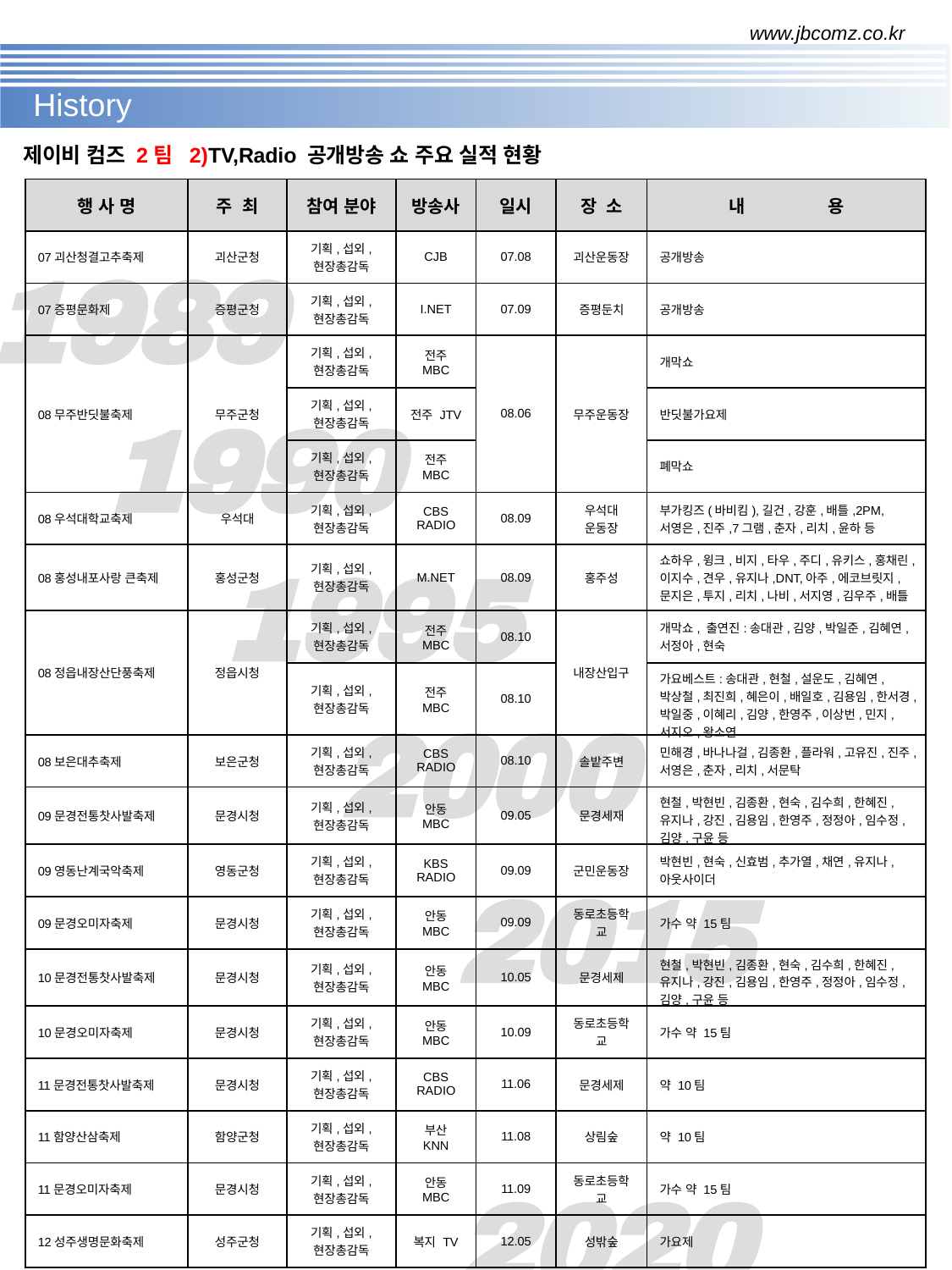

www.jbcomz.co.kr

History
제이비 컴즈 2팀  2)TV,Radio 공개방송 쇼 주요 실적 현황
| 행 사 명 | 주 최 | 참여 분야 | 방송사 | 일시 | 장 소 | 내 용 |
| --- | --- | --- | --- | --- | --- | --- |
| 07괴산청결고추축제 | 괴산군청 | 기획,섭외, 현장총감독 | CJB | 07.08 | 괴산운동장 | 공개방송 |
| 07증평문화제 | 증평군청 | 기획,섭외, 현장총감독 | I.NET | 07.09 | 증평둔치 | 공개방송 |
| 08무주반딧불축제 | 무주군청 | 기획,섭외, 현장총감독 | 전주 MBC | 08.06 | 무주운동장 | 개막쇼 |
|  |  | 기획,섭외, 현장총감독 | 전주 JTV |  |  | 반딧불가요제 |
|  |  | 기획,섭외, 현장총감독 | 전주 MBC |  |  | 폐막쇼 |
| 08우석대학교축제 | 우석대 | 기획,섭외, 현장총감독 | CBS RADIO | 08.09 | 우석대 운동장 | 부가킹즈(바비킴),길건,강훈,배틀,2PM,서영은,진주,7그램,춘자,리치,윤하 등 |
| 08홍성내포사랑 큰축제 | 홍성군청 | 기획,섭외, 현장총감독 | M.NET | 08.09 | 홍주성 | 쇼하우,윙크,비지,타우,주디,유키스,홍채린,이지수,견우,유지나,DNT,아주,에코브릿지,문지은,투지,리치,나비,서지영,김우주,배틀 |
| 08정읍내장산단풍축제 | 정읍시청 | 기획,섭외, 현장총감독 | 전주 MBC | 08.10 | 내장산입구 | 개막쇼, 출연진:송대관,김양,박일준,김혜연,서정아,현숙 |
|  |  | 기획,섭외, 현장총감독 | 전주 MBC | 08.10 |  | 가요베스트:송대관,현철,설운도,김혜연,박상철,최진희,혜은이,배일호,김용임,한서경,박일중,이혜리,김양,한영주,이상번,민지,서지오,왕소연 |
| 08보은대추축제 | 보은군청 | 기획,섭외, 현장총감독 | CBS RADIO | 08.10 | 솔밭주변 | 민해경,바나나걸,김종환,플라워,고유진,진주,서영은,춘자,리치,서문탁 |
| 09문경전통찻사발축제 | 문경시청 | 기획,섭외, 현장총감독 | 안동 MBC | 09.05 | 문경세재 | 현철,박현빈,김종환,현숙,김수희,한혜진,유지나,강진,김용임,한영주,정정아,임수정,김양,구윤 등 |
| 09영동난계국악축제 | 영동군청 | 기획,섭외, 현장총감독 | KBS RADIO | 09.09 | 군민운동장 | 박현빈,현숙,신효범,추가열,채연,유지나,아웃사이더 |
| 09문경오미자축제 | 문경시청 | 기획,섭외, 현장총감독 | 안동 MBC | 09.09 | 동로초등학교 | 가수 약 15팀 |
| 10문경전통찻사발축제 | 문경시청 | 기획,섭외, 현장총감독 | 안동 MBC | 10.05 | 문경세제 | 현철,박현빈,김종환,현숙,김수희,한혜진,유지나,강진,김용임,한영주,정정아,임수정,김양,구윤 등 |
| 10문경오미자축제 | 문경시청 | 기획,섭외, 현장총감독 | 안동 MBC | 10.09 | 동로초등학교 | 가수 약 15팀 |
| 11문경전통찻사발축제 | 문경시청 | 기획,섭외, 현장총감독 | CBS RADIO | 11.06 | 문경세제 | 약 10팀 |
| 11함양산삼축제 | 함양군청 | 기획,섭외, 현장총감독 | 부산 KNN | 11.08 | 상림숲 | 약 10팀 |
| 11문경오미자축제 | 문경시청 | 기획,섭외, 현장총감독 | 안동 MBC | 11.09 | 동로초등학교 | 가수 약 15팀 |
| 12성주생명문화축제 | 성주군청 | 기획,섭외, 현장총감독 | 복지 TV | 12.05 | 성밖숲 | 가요제 |
1989
1990
1995
2000
2015
		2020